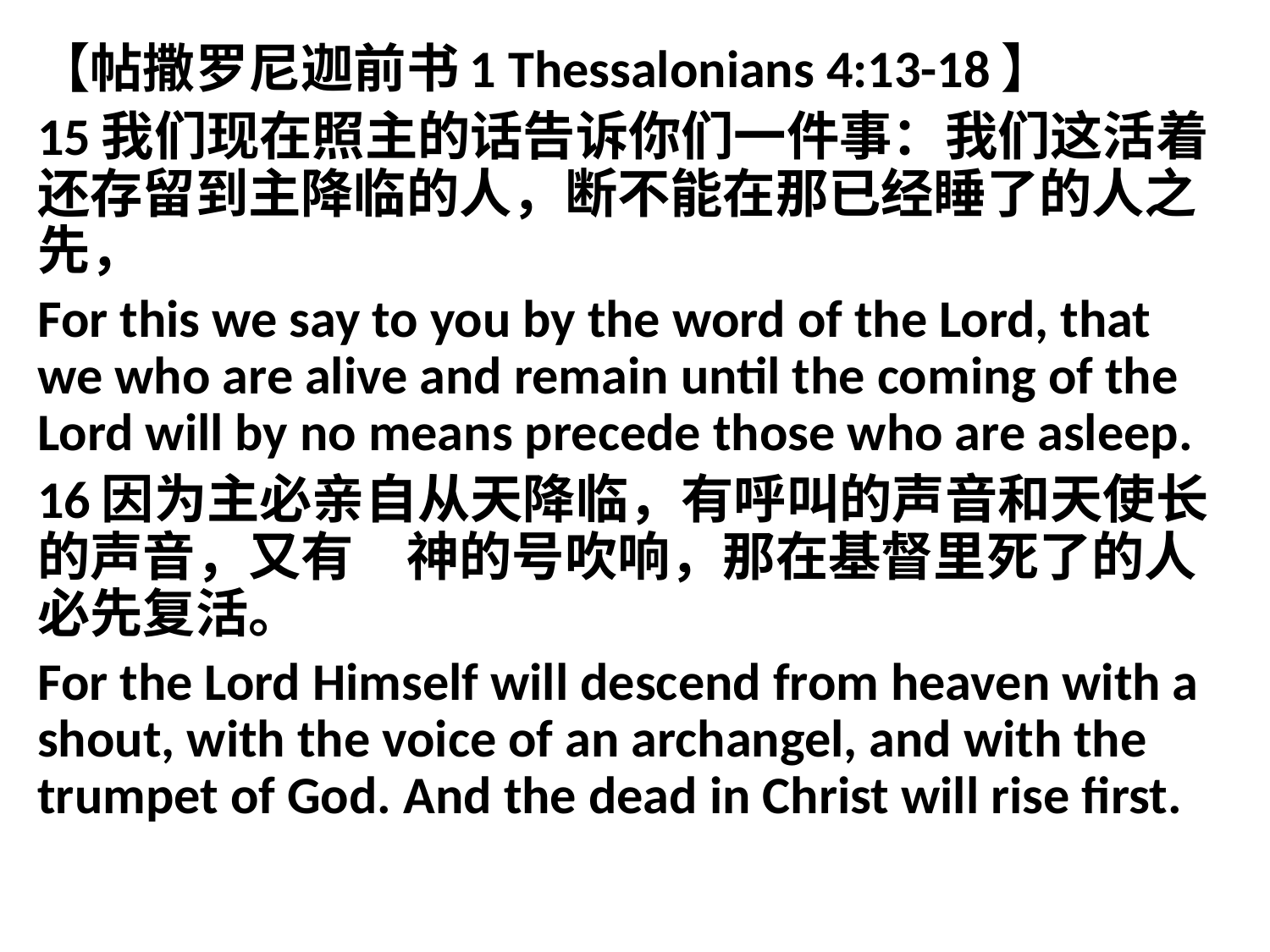

【帖撒罗尼迦前书1 Thessalonians 4:13-18】
15我们现在照主的话告诉你们一件事：我们这活着还存留到主降临的人，断不能在那已经睡了的人之先，
For this we say to you by the word of the Lord, that we who are alive and remain until the coming of the Lord will by no means precede those who are asleep.
16因为主必亲自从天降临，有呼叫的声音和天使长的声音，又有　神的号吹响，那在基督里死了的人必先复活。
For the Lord Himself will descend from heaven with a shout, with the voice of an archangel, and with the trumpet of God. And the dead in Christ will rise first.